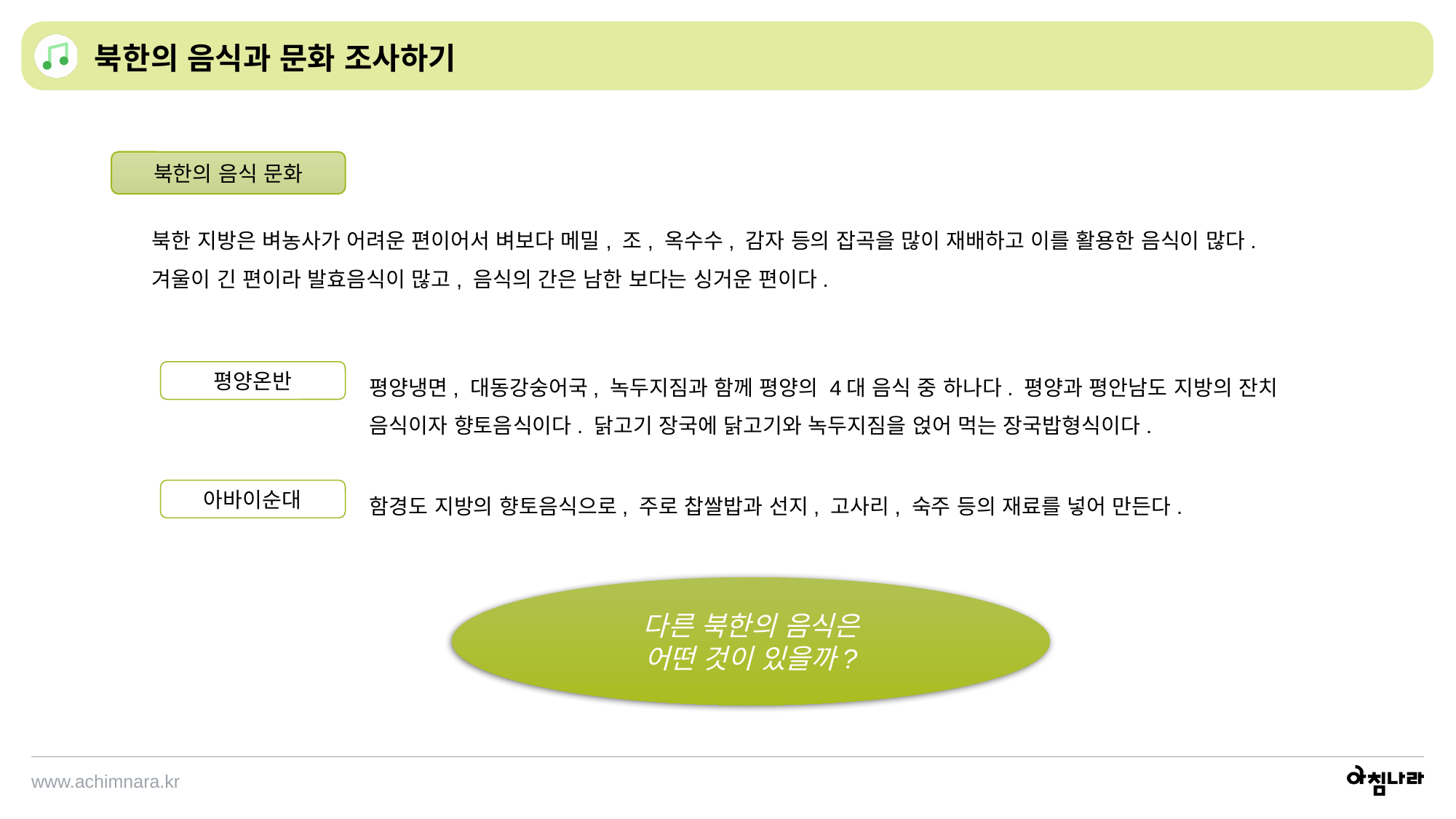

북한의 음식과 문화 조사하기
북한의 음식 문화
북한 지방은 벼농사가 어려운 편이어서 벼보다 메밀, 조, 옥수수, 감자 등의 잡곡을 많이 재배하고 이를 활용한 음식이 많다. 겨울이 긴 편이라 발효음식이 많고, 음식의 간은 남한 보다는 싱거운 편이다.
평양온반
평양냉면, 대동강숭어국, 녹두지짐과 함께 평양의 4대 음식 중 하나다. 평양과 평안남도 지방의 잔치 음식이자 향토음식이다. 닭고기 장국에 닭고기와 녹두지짐을 얹어 먹는 장국밥형식이다.
아바이순대
함경도 지방의 향토음식으로, 주로 찹쌀밥과 선지, 고사리, 숙주 등의 재료를 넣어 만든다.
다른 북한의 음식은
어떤 것이 있을까?